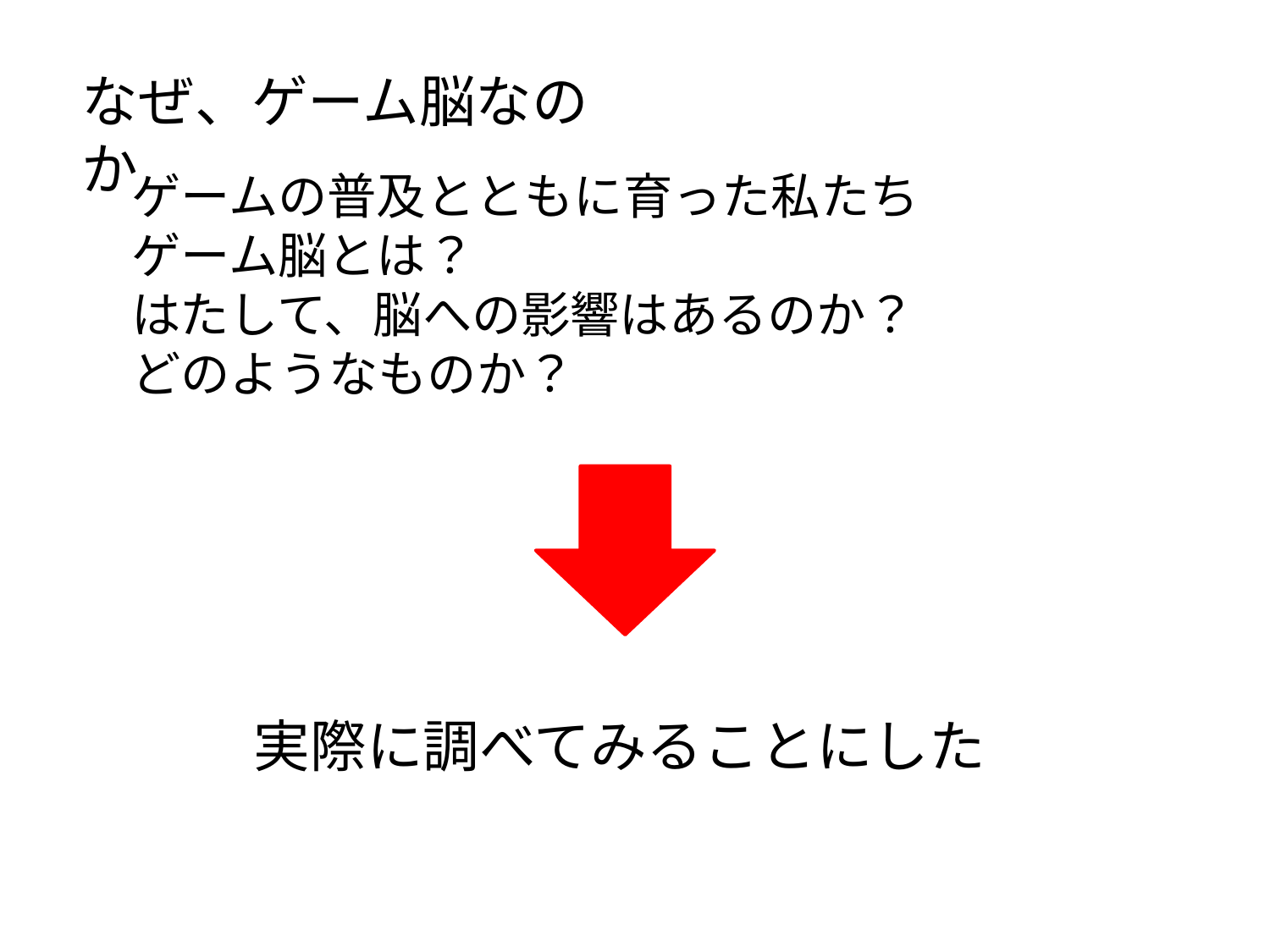

なぜ、ゲーム脳なのか
ゲームの普及とともに育った私たち
ゲーム脳とは？
はたして、脳への影響はあるのか？
どのようなものか？

実際に調べてみることにした